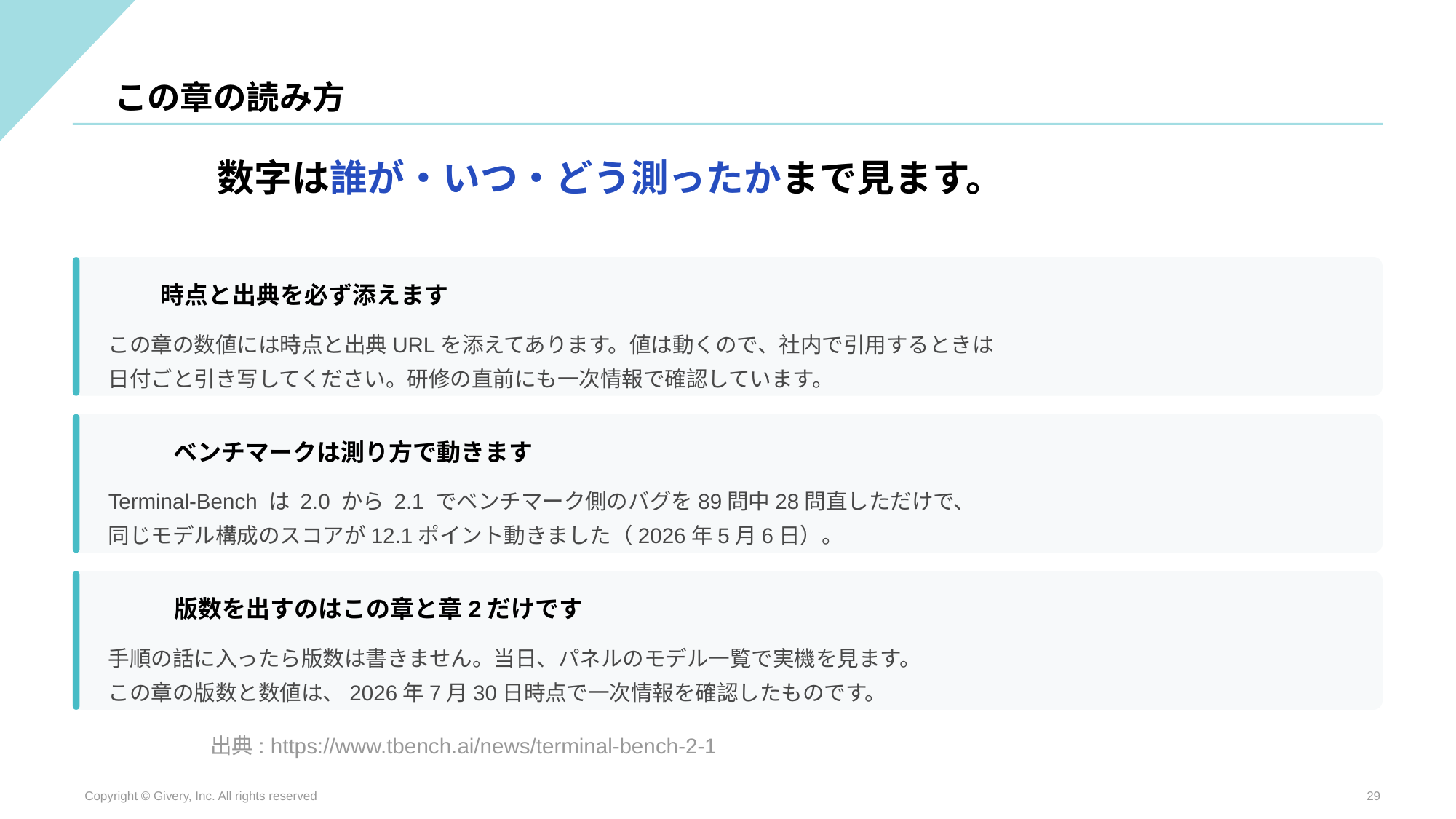

この章の読み方

数字は誰が・いつ・どう測ったかまで見ます。

時点と出典を必ず添えます
この章の数値には時点と出典URLを添えてあります。値は動くので、社内で引用するときは
日付ごと引き写してください。研修の直前にも一次情報で確認しています。

ベンチマークは測り方で動きます
Terminal-Bench は 2.0 から 2.1 でベンチマーク側のバグを89問中28問直しただけで、
同じモデル構成のスコアが12.1ポイント動きました（2026年5月6日）。

版数を出すのはこの章と章2だけです
手順の話に入ったら版数は書きません。当日、パネルのモデル一覧で実機を見ます。
この章の版数と数値は、2026年7月30日時点で一次情報を確認したものです。
出典: https://www.tbench.ai/news/terminal-bench-2-1
Copyright © Givery, Inc. All rights reserved
29